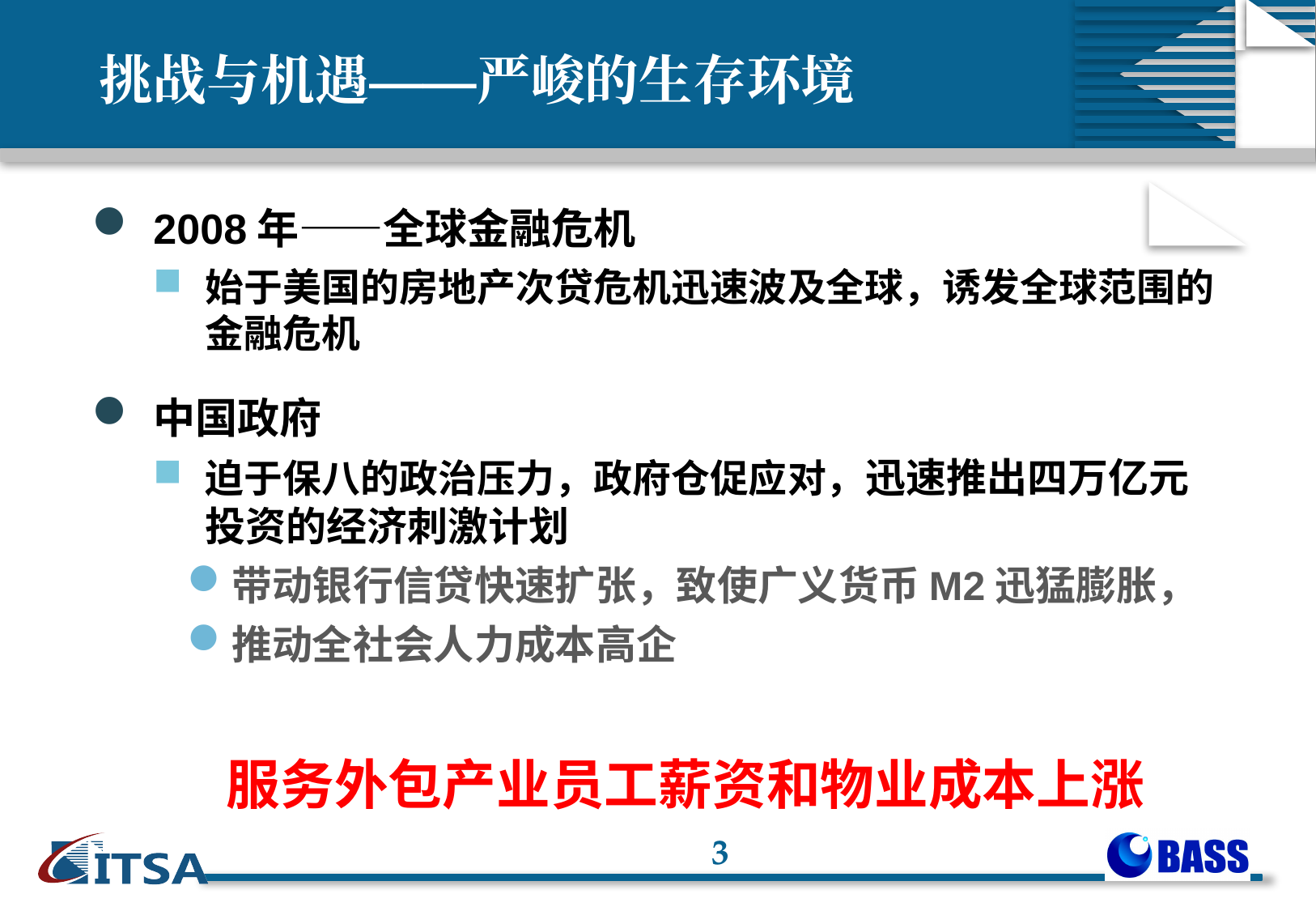

# 挑战与机遇——严峻的生存环境
2008年——全球金融危机
始于美国的房地产次贷危机迅速波及全球，诱发全球范围的金融危机
中国政府
迫于保八的政治压力，政府仓促应对，迅速推出四万亿元投资的经济刺激计划
带动银行信贷快速扩张，致使广义货币M2迅猛膨胀，
推动全社会人力成本高企

服务外包产业员工薪资和物业成本上涨
3